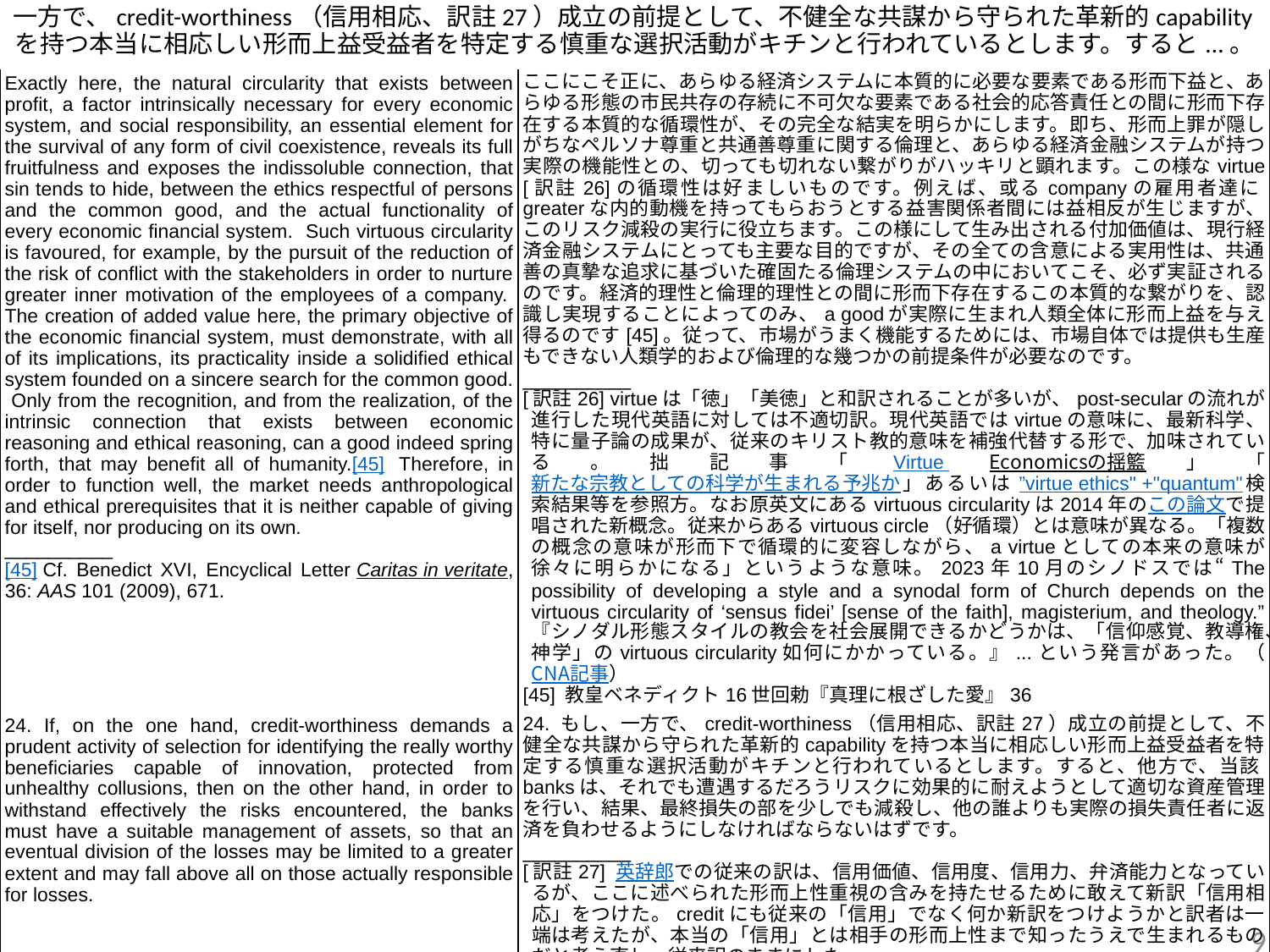

# 一方で、credit-worthiness（信用相応、訳註27）成立の前提として、不健全な共謀から守られた革新的capabilityを持つ本当に相応しい形而上益受益者を特定する慎重な選択活動がキチンと行われているとします。すると...。
| Exactly here, the natural circularity that exists between profit, a factor intrinsically necessary for every economic system, and social responsibility, an essential element for the survival of any form of civil coexistence, reveals its full fruitfulness and exposes the indissoluble connection, that sin tends to hide, between the ethics respectful of persons and the common good, and the actual functionality of every economic financial system. Such virtuous circularity is favoured, for example, by the pursuit of the reduction of the risk of conflict with the stakeholders in order to nurture greater inner motivation of the employees of a company.  The creation of added value here, the primary objective of the economic financial system, must demonstrate, with all of its implications, its practicality inside a solidified ethical system founded on a sincere search for the common good. Only from the recognition, and from the realization, of the intrinsic connection that exists between economic reasoning and ethical reasoning, can a good indeed spring forth, that may benefit all of humanity.[45]  Therefore, in order to function well, the market needs anthropological and ethical prerequisites that it is neither capable of giving for itself, nor producing on its own. \_\_\_\_\_\_\_\_\_\_ [45] Cf. Benedict XVI, Encyclical Letter Caritas in veritate, 36: AAS 101 (2009), 671. | ここにこそ正に、あらゆる経済システムに本質的に必要な要素である形而下益と、あらゆる形態の市民共存の存続に不可欠な要素である社会的応答責任との間に形而下存在する本質的な循環性が、その完全な結実を明らかにします。即ち、形而上罪が隠しがちなペルソナ尊重と共通善尊重に関する倫理と、あらゆる経済金融システムが持つ実際の機能性との、切っても切れない繋がりがハッキリと顕れます。この様なvirtue [訳註26]の循環性は好ましいものです。例えば、或るcompanyの雇用者達にgreaterな内的動機を持ってもらおうとする益害関係者間には益相反が生じますが、このリスク減殺の実行に役立ちます。この様にして生み出される付加価値は、現行経済金融システムにとっても主要な目的ですが、その全ての含意による実用性は、共通善の真摯な追求に基づいた確固たる倫理システムの中においてこそ、必ず実証されるのです。経済的理性と倫理的理性との間に形而下存在するこの本質的な繋がりを、認識し実現することによってのみ、a goodが実際に生まれ人類全体に形而上益を与え得るのです[45]。従って、市場がうまく機能するためには、市場自体では提供も生産もできない人類学的および倫理的な幾つかの前提条件が必要なのです。 \_\_\_\_\_\_\_\_\_\_ [訳註26] virtueは「徳」「美徳」と和訳されることが多いが、post-secularの流れが進行した現代英語に対しては不適切訳。現代英語ではvirtueの意味に、最新科学、特に量子論の成果が、従来のキリスト教的意味を補強代替する形で、加味されている。拙記事「Virtue Economicsの揺籃」「新たな宗教としての科学が生まれる予兆か」あるいは”virtue ethics" +"quantum"検索結果等を参照方。なお原英文にあるvirtuous circularityは2014年のこの論文で提唱された新概念。従来からあるvirtuous circle（好循環）とは意味が異なる。「複数の概念の意味が形而下で循環的に変容しながら、a virtueとしての本来の意味が徐々に明らかになる」というような意味。2023年10月のシノドスでは“The possibility of developing a style and a synodal form of Church depends on the virtuous circularity of ‘sensus fidei’ [sense of the faith], magisterium, and theology.” 『シノダル形態スタイルの教会を社会展開できるかどうかは、「信仰感覚、教導権、神学」のvirtuous circularity如何にかかっている。』...という発言があった。（CNA記事） [45] 教皇ベネディクト16世回勅『真理に根ざした愛』36 |
| --- | --- |
| 24. If, on the one hand, credit-worthiness demands a prudent activity of selection for identifying the really worthy beneficiaries capable of innovation, protected from unhealthy collusions, then on the other hand, in order to withstand effectively the risks encountered, the banks must have a suitable management of assets, so that an eventual division of the losses may be limited to a greater extent and may fall above all on those actually responsible for losses. | 24. もし、一方で、credit-worthiness（信用相応、訳註27）成立の前提として、不健全な共謀から守られた革新的capabilityを持つ本当に相応しい形而上益受益者を特定する慎重な選択活動がキチンと行われているとします。すると、他方で、当該banksは、それでも遭遇するだろうリスクに効果的に耐えようとして適切な資産管理を行い、結果、最終損失の部を少しでも減殺し、他の誰よりも実際の損失責任者に返済を負わせるようにしなければならないはずです。 \_\_\_\_\_\_\_\_\_\_ [訳註27] 英辞郎での従来の訳は、信用価値、信用度、信用力、弁済能力となっているが、ここに述べられた形而上性重視の含みを持たせるために敢えて新訳「信用相応」をつけた。creditにも従来の「信用」でなく何か新訳をつけようかと訳者は一端は考えたが、本当の「信用」とは相手の形而上性まで知ったうえで生まれるものだと考え直し、従来訳のままにした。 |
9